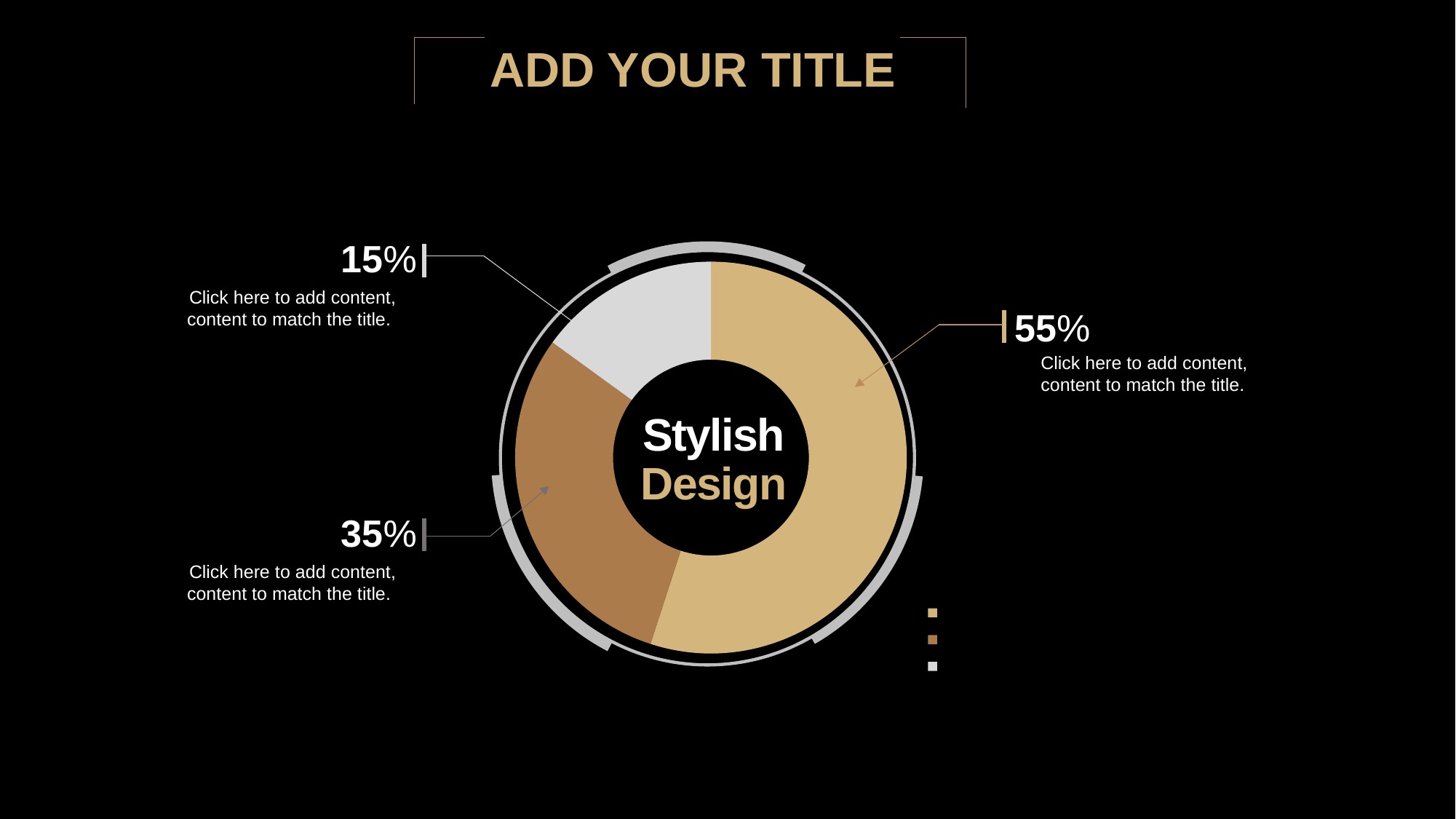

15%
Click here to add content, content to match the title.

### Chart

| Category | 계열 1 |
|---|---|
| Value 1 | 55.0 |
| Value 2 | 30.0 |
| Value 3 | 15.0 |

55%
Click here to add content, content to match the title.
Stylish
Design
35%
Click here to add content, content to match the title.